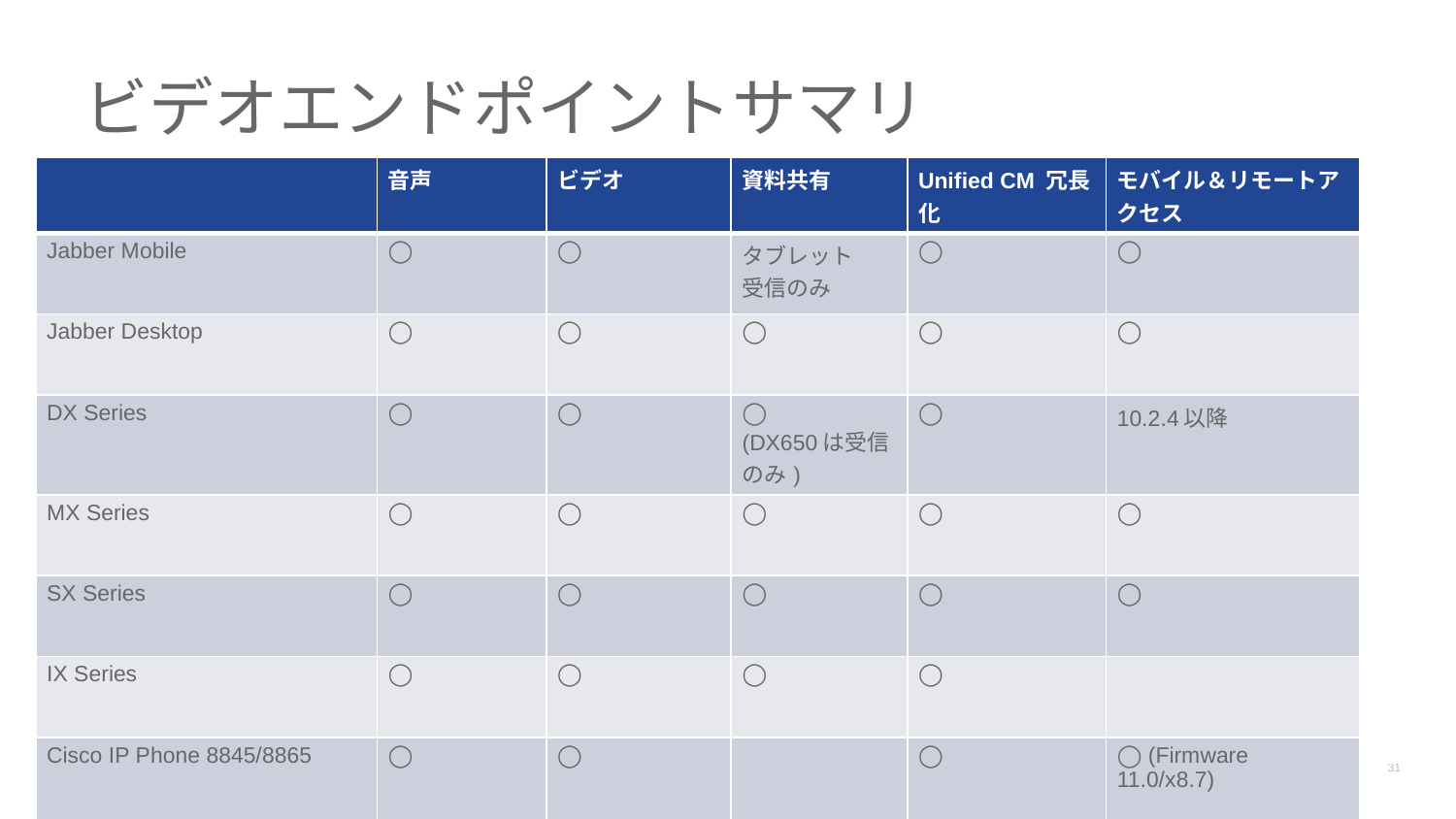

# ビデオエンドポイントサマリ
|  | 音声 | ビデオ | 資料共有 | Unified CM 冗長化 | モバイル＆リモートアクセス |
| --- | --- | --- | --- | --- | --- |
| Jabber Mobile | ◯ | ◯ | タブレット 受信のみ | ◯ | ◯ |
| Jabber Desktop | ◯ | ◯ | ◯ | ◯ | ◯ |
| DX Series | ◯ | ◯ | ◯ (DX650は受信のみ) | ◯ | 10.2.4以降 |
| MX Series | ◯ | ◯ | ◯ | ◯ | ◯ |
| SX Series | ◯ | ◯ | ◯ | ◯ | ◯ |
| IX Series | ◯ | ◯ | ◯ | ◯ |  |
| Cisco IP Phone 8845/8865 | ◯ | ◯ |  | ◯ | ◯ (Firmware 11.0/x8.7) |